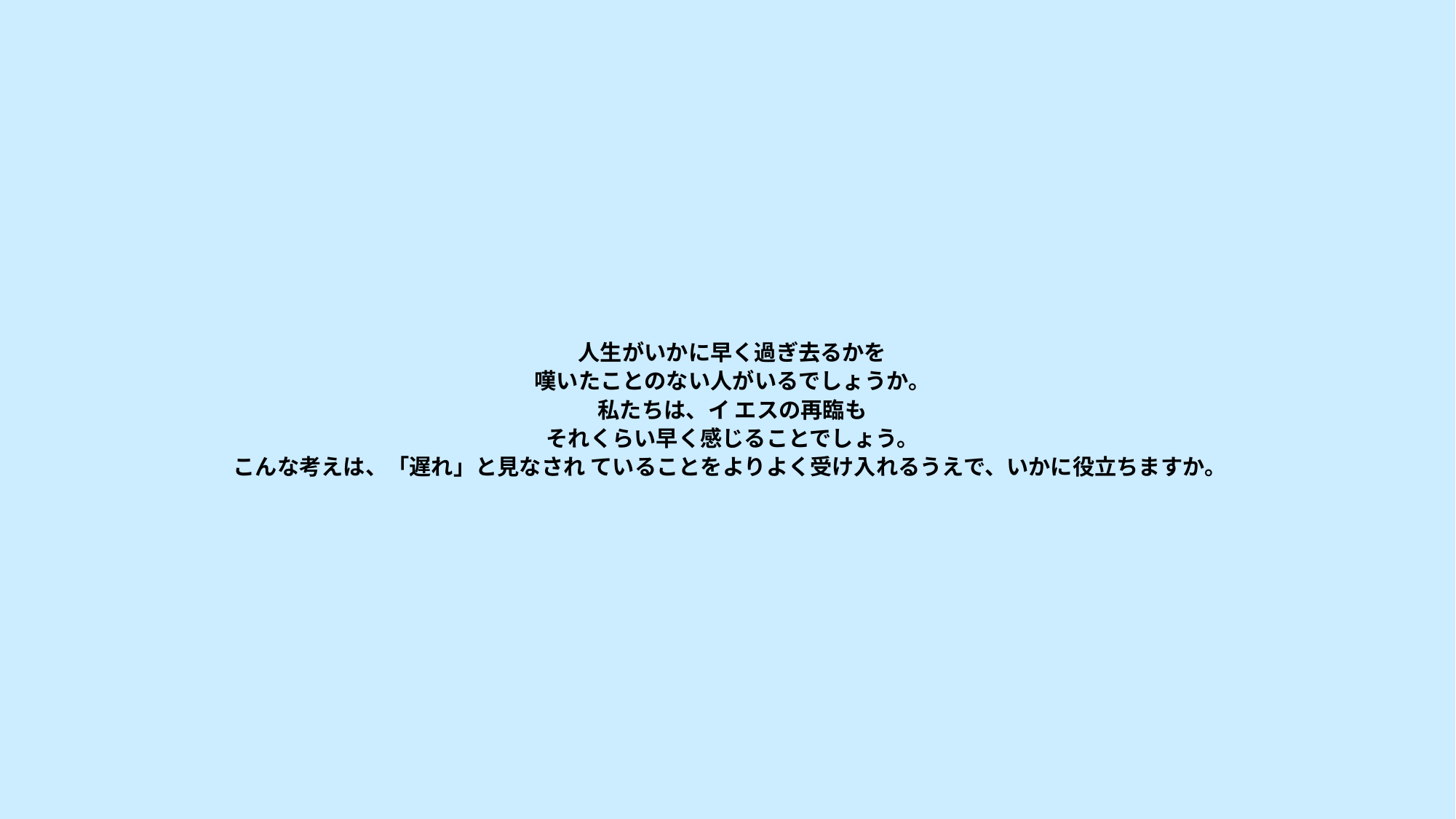

# 人生がいかに早く過ぎ去るかを 嘆いたことのない人がいるでしょうか。 私たちは、イ エスの再臨も それくらい早く感じることでしょう。 こんな考えは、「遅れ」と見なされ ていることをよりよく受け入れるうえで、いかに役立ちますか。